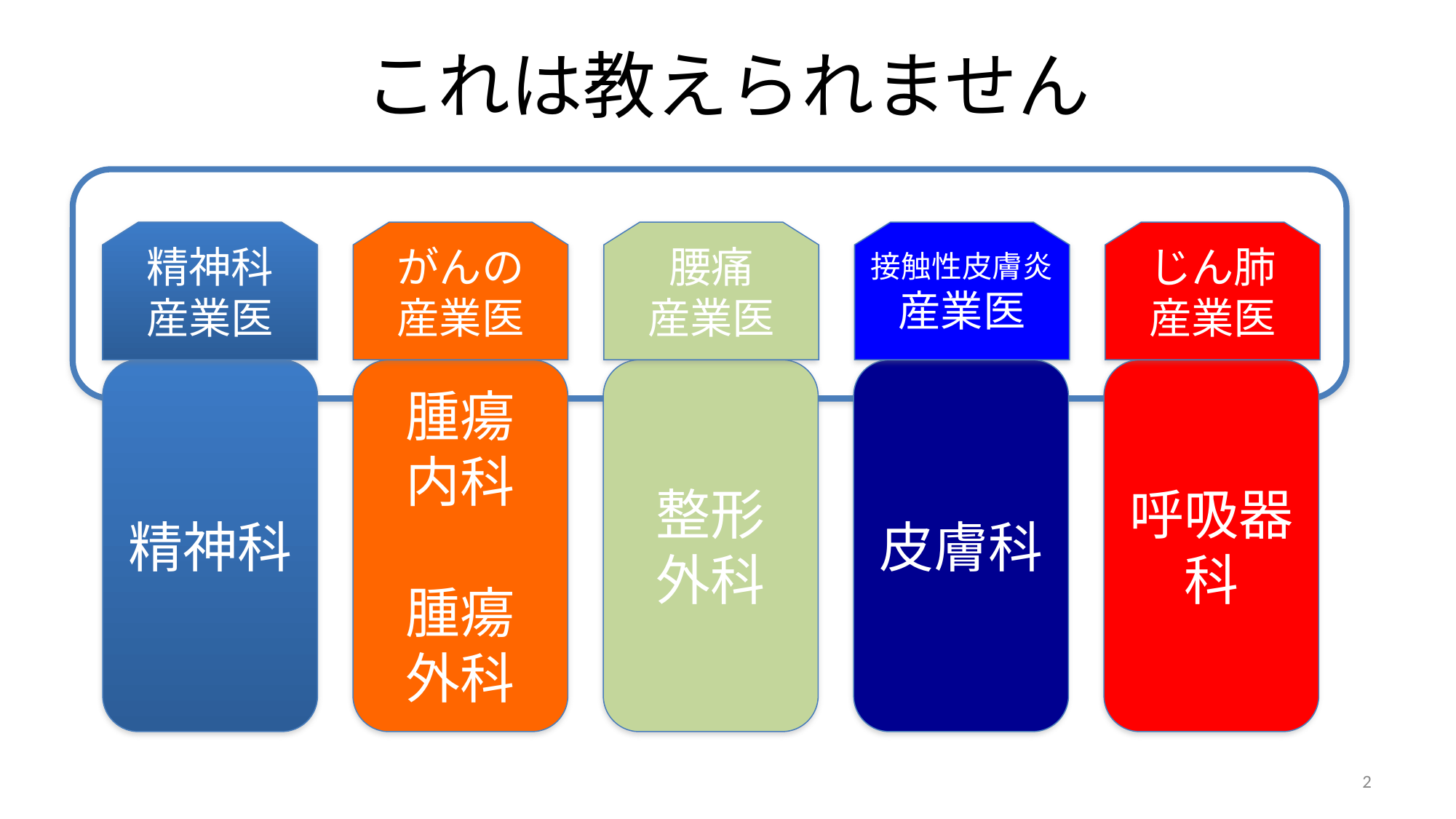

# これは教えられません

精神科
産業医
じん肺
産業医
がんの
産業医
腰痛
産業医
接触性皮膚炎
産業医
精神科
腫瘍
内科

腫瘍
外科
整形
外科
皮膚科
呼吸器科
2